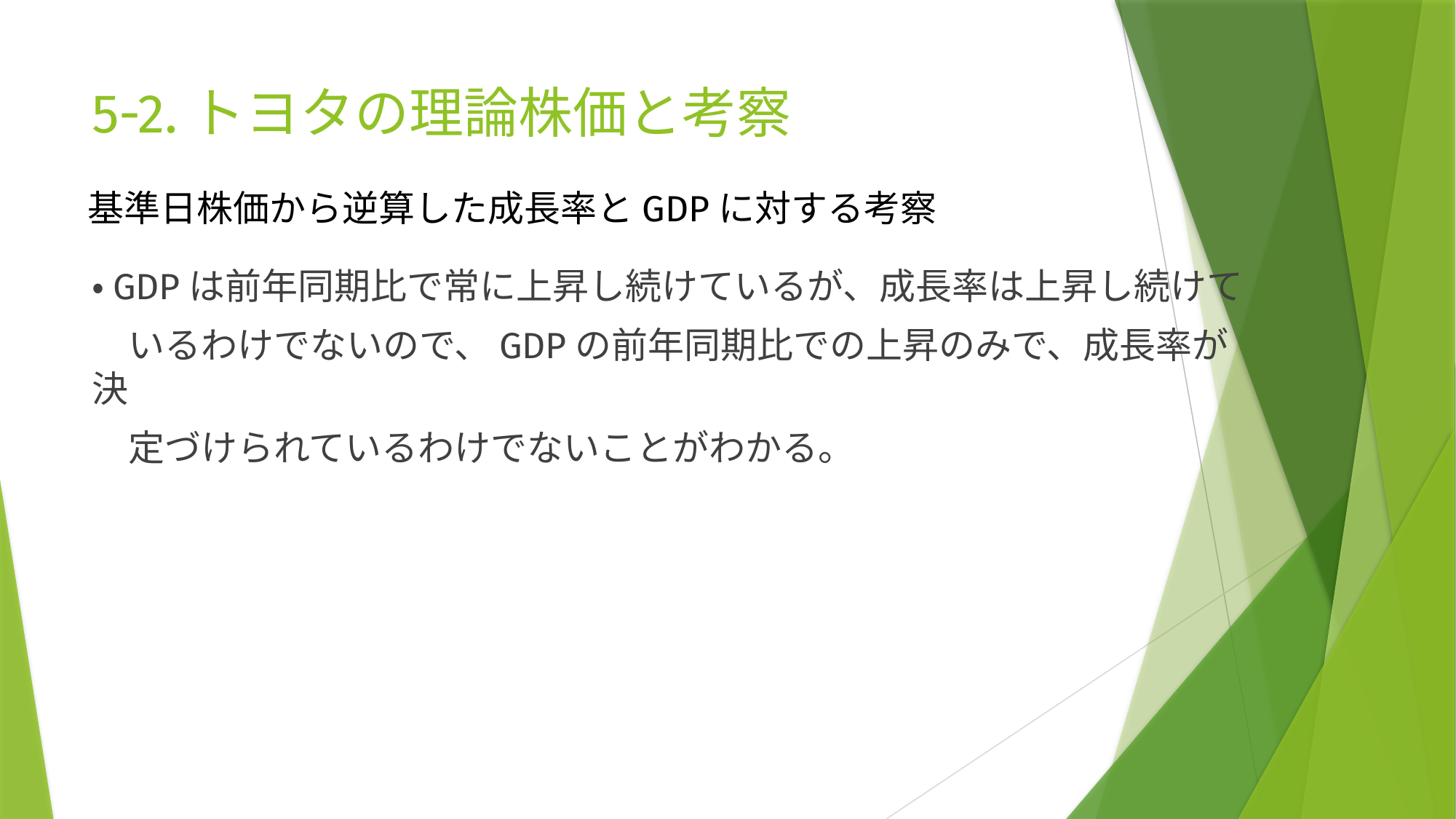

# 5-2.トヨタの理論株価と考察
基準日株価から逆算した成長率とGDPに対する考察
・GDPは前年同期比で常に上昇し続けているが、成長率は上昇し続けて
　いるわけでないので、GDPの前年同期比での上昇のみで、成長率が決
　定づけられているわけでないことがわかる。